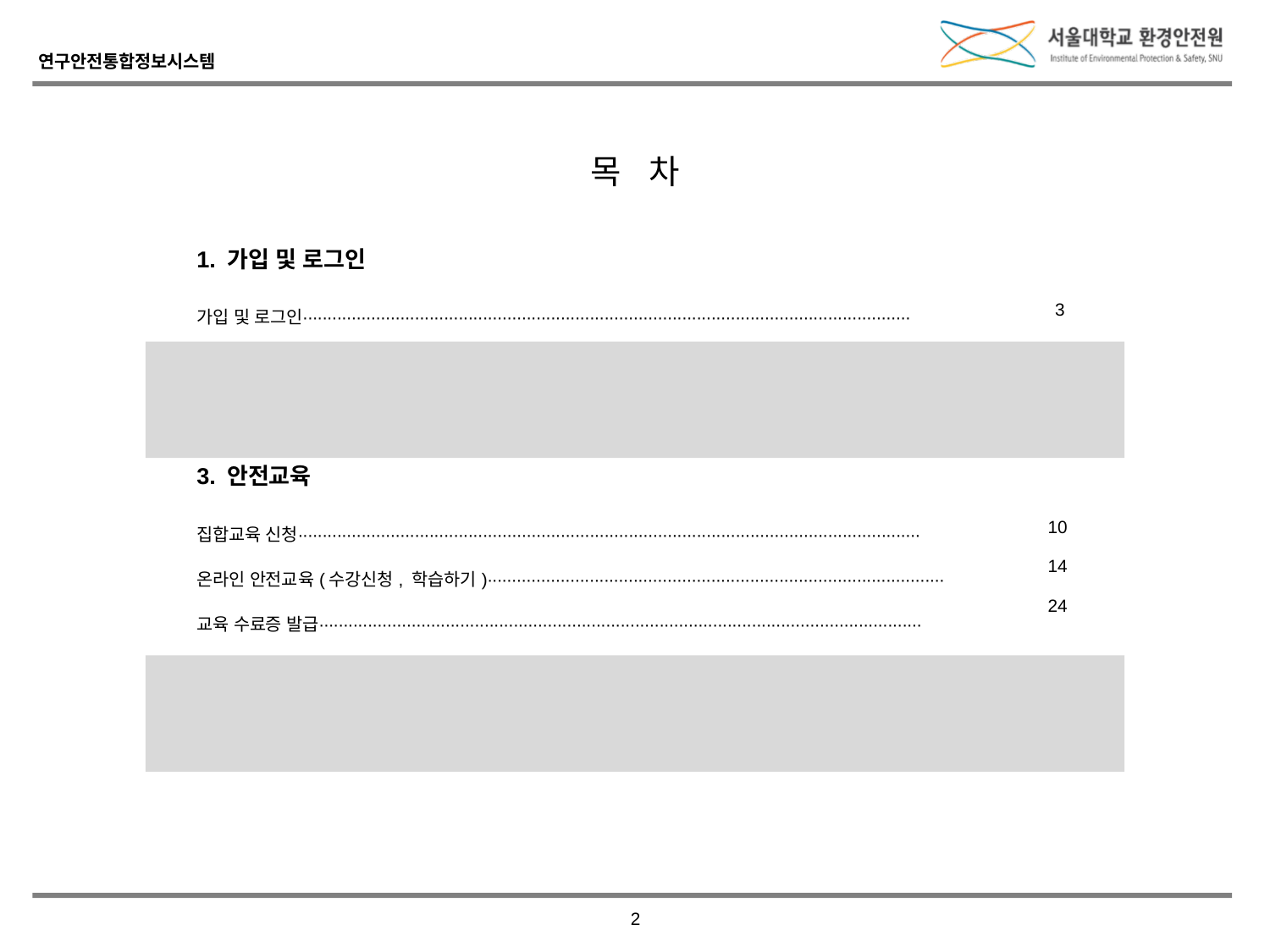

| 목 차 |  |
| --- | --- |
| 1. 가입 및 로그인 가입 및 로그인∙∙∙∙∙∙∙∙∙∙∙∙∙∙∙∙∙∙∙∙∙∙∙∙∙∙∙∙∙∙∙∙∙∙∙∙∙∙∙∙∙∙∙∙∙∙∙∙∙∙∙∙∙∙∙∙∙∙∙∙∙∙∙∙∙∙∙∙∙∙∙∙∙∙∙∙∙∙∙∙∙∙∙∙∙∙∙∙∙∙∙∙∙∙∙∙∙∙∙∙∙∙∙∙∙∙∙∙∙∙∙∙∙∙∙∙∙∙∙∙∙∙∙∙∙ | 3 |
| 2. 연구실 관리 연구실 관리∙∙∙∙∙∙∙∙∙∙∙∙∙∙∙∙∙∙∙∙∙∙∙∙∙∙∙∙∙∙∙∙∙∙∙∙∙∙∙∙∙∙∙∙∙∙∙∙∙∙∙∙∙∙∙∙∙∙∙∙∙∙∙∙∙∙∙∙∙∙∙∙∙∙∙∙∙∙∙∙∙∙∙∙∙∙∙∙∙∙∙∙∙∙∙∙∙∙∙∙∙∙∙∙∙∙∙∙∙∙∙∙∙∙∙∙∙∙∙∙∙∙∙∙∙∙∙∙∙∙ | 16 |
| 3. 안전교육 집합교육 신청∙∙∙∙∙∙∙∙∙∙∙∙∙∙∙∙∙∙∙∙∙∙∙∙∙∙∙∙∙∙∙∙∙∙∙∙∙∙∙∙∙∙∙∙∙∙∙∙∙∙∙∙∙∙∙∙∙∙∙∙∙∙∙∙∙∙∙∙∙∙∙∙∙∙∙∙∙∙∙∙∙∙∙∙∙∙∙∙∙∙∙∙∙∙∙∙∙∙∙∙∙∙∙∙∙∙∙∙∙∙∙∙∙∙∙∙∙∙∙∙∙∙∙∙∙∙∙∙ 온라인 안전교육(수강신청, 학습하기)∙∙∙∙∙∙∙∙∙∙∙∙∙∙∙∙∙∙∙∙∙∙∙∙∙∙∙∙∙∙∙∙∙∙∙∙∙∙∙∙∙∙∙∙∙∙∙∙∙∙∙∙∙∙∙∙∙∙∙∙∙∙∙∙∙∙∙∙∙∙∙∙∙∙∙∙∙∙∙∙∙∙∙∙∙∙∙∙∙∙∙∙∙∙ 교육 수료증 발급∙∙∙∙∙∙∙∙∙∙∙∙∙∙∙∙∙∙∙∙∙∙∙∙∙∙∙∙∙∙∙∙∙∙∙∙∙∙∙∙∙∙∙∙∙∙∙∙∙∙∙∙∙∙∙∙∙∙∙∙∙∙∙∙∙∙∙∙∙∙∙∙∙∙∙∙∙∙∙∙∙∙∙∙∙∙∙∙∙∙∙∙∙∙∙∙∙∙∙∙∙∙∙∙∙∙∙∙∙∙∙∙∙∙∙∙∙∙∙∙∙∙∙∙ 4. 보호구 관리 보호구 보유현황∙∙∙∙∙∙∙∙∙∙∙∙∙∙∙∙∙∙∙∙∙∙∙∙∙∙∙∙∙∙∙∙∙∙∙∙∙∙∙∙∙∙∙∙∙∙∙∙∙∙∙∙∙∙∙∙∙∙∙∙∙∙∙∙∙∙∙∙∙∙∙∙∙∙∙∙∙∙∙∙∙∙∙∙∙∙∙∙∙∙∙∙∙∙∙∙∙∙∙∙∙∙∙∙∙∙∙∙∙∙∙∙∙∙∙∙∙∙∙∙∙∙ | 10 14 24 |
|  | 53 |